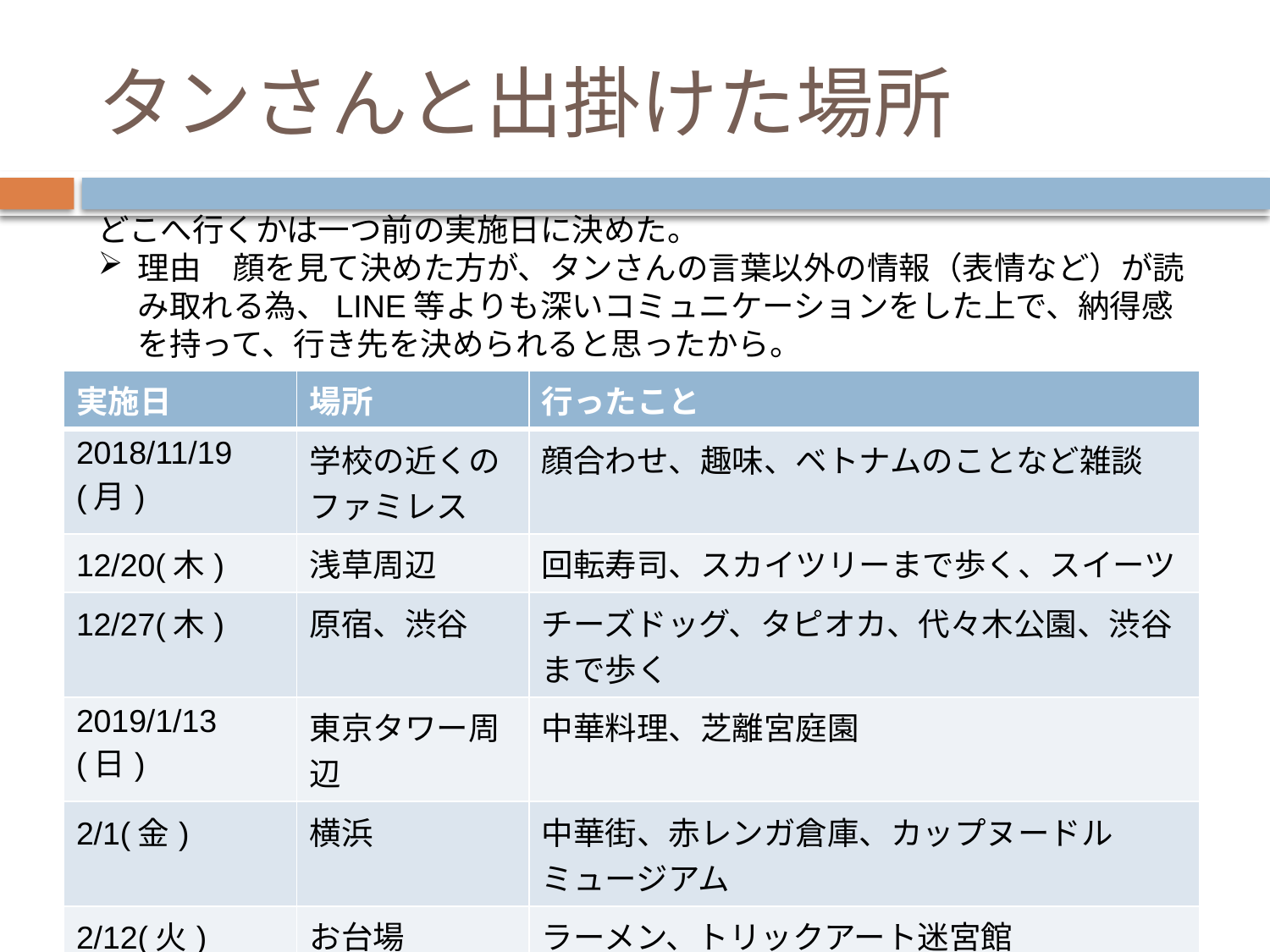

# タンさんと出掛けた場所
どこへ行くかは一つ前の実施日に決めた。
理由　顔を見て決めた方が、タンさんの言葉以外の情報（表情など）が読み取れる為、LINE等よりも深いコミュニケーションをした上で、納得感を持って、行き先を決められると思ったから。
| 実施日 | 場所 | 行ったこと |
| --- | --- | --- |
| 2018/11/19 (月) | 学校の近くのファミレス | 顔合わせ、趣味、ベトナムのことなど雑談 |
| 12/20(木) | 浅草周辺 | 回転寿司、スカイツリーまで歩く、スイーツ |
| 12/27(木) | 原宿、渋谷 | チーズドッグ、タピオカ、代々木公園、渋谷まで歩く |
| 2019/1/13(日) | 東京タワー周辺 | 中華料理、芝離宮庭園 |
| 2/1(金) | 横浜 | 中華街、赤レンガ倉庫、カップヌードルミュージアム |
| 2/12(火) | お台場 | ラーメン、トリックアート迷宮館 |
| 2/26(火) | 上野動物園 | 上野動物園 |